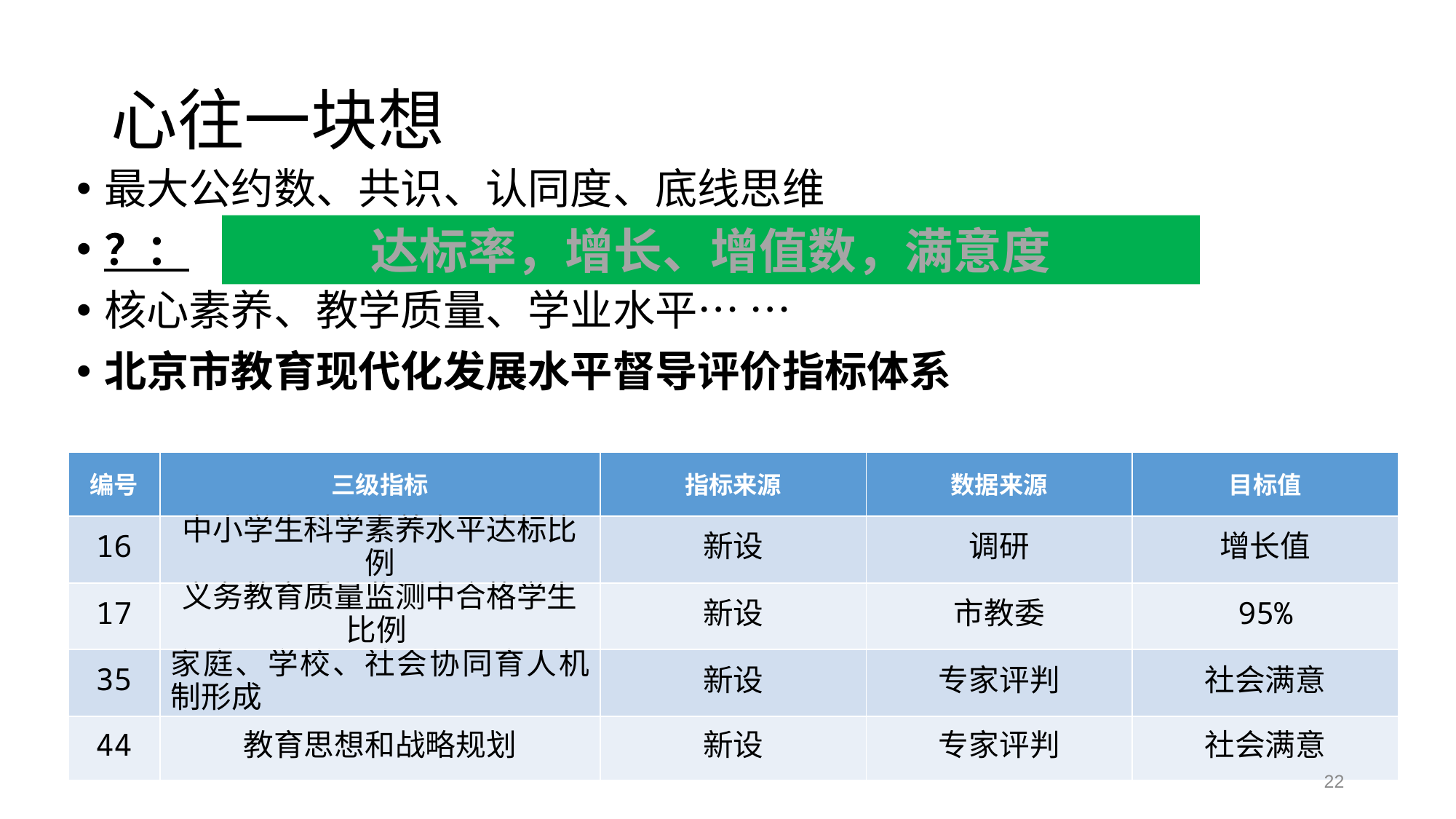

# 心往一块想
最大公约数、共识、认同度、底线思维
？：
核心素养、教学质量、学业水平… …
北京市教育现代化发展水平督导评价指标体系

达标率，增长、增值数，满意度
| 编号 | 三级指标 | 指标来源 | 数据来源 | 目标值 |
| --- | --- | --- | --- | --- |
| 16 | 中小学生科学素养水平达标比例 | 新设 | 调研 | 增长值 |
| 17 | 义务教育质量监测中合格学生比例 | 新设 | 市教委 | 95% |
| 35 | 家庭、学校、社会协同育人机制形成 | 新设 | 专家评判 | 社会满意 |
| 44 | 教育思想和战略规划 | 新设 | 专家评判 | 社会满意 |
22